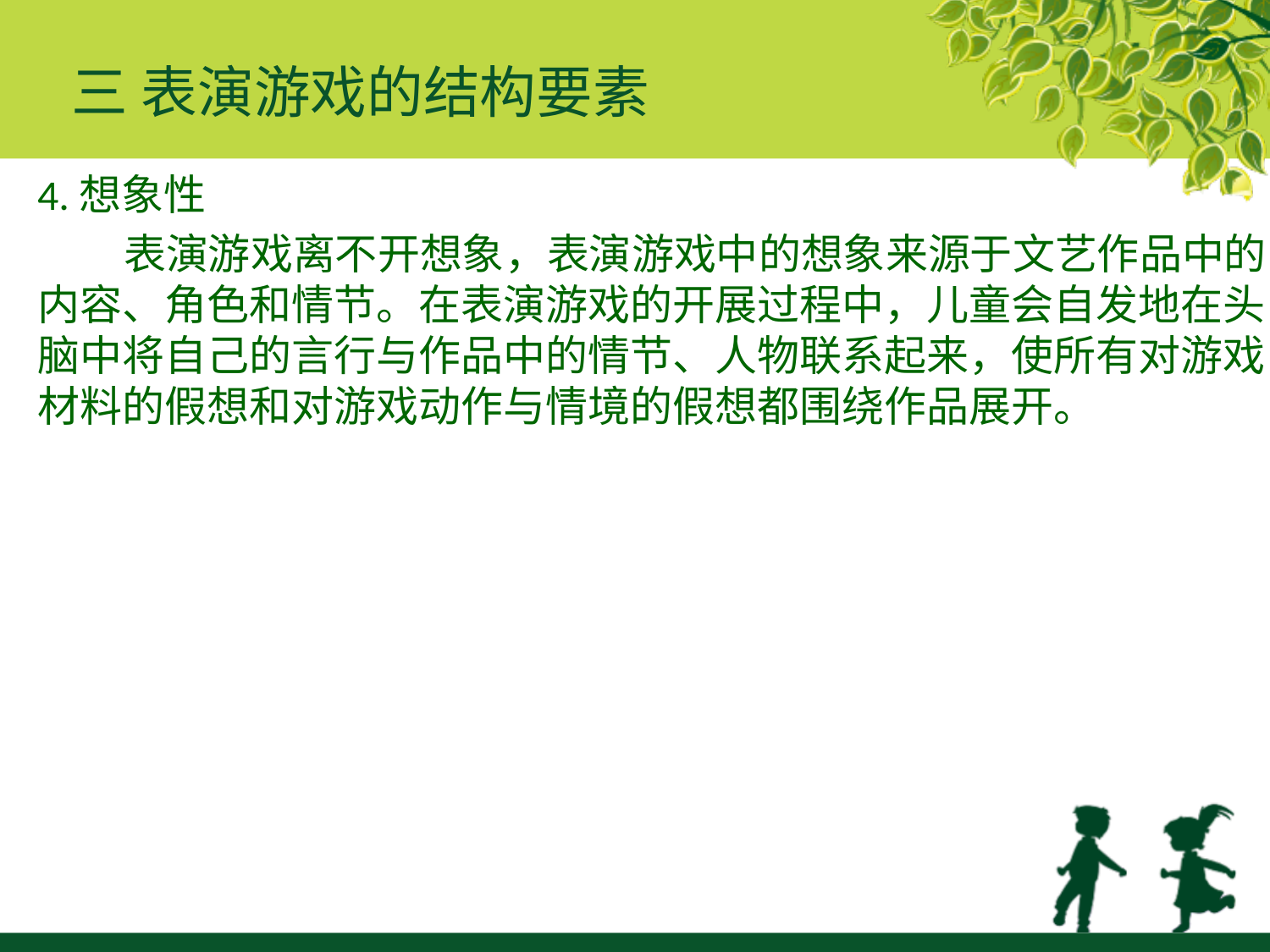

# 三 表演游戏的结构要素
4.想象性
        表演游戏离不开想象，表演游戏中的想象来源于文艺作品中的内容、角色和情节。在表演游戏的开展过程中，儿童会自发地在头脑中将自己的言行与作品中的情节、人物联系起来，使所有对游戏材料的假想和对游戏动作与情境的假想都围绕作品展开。